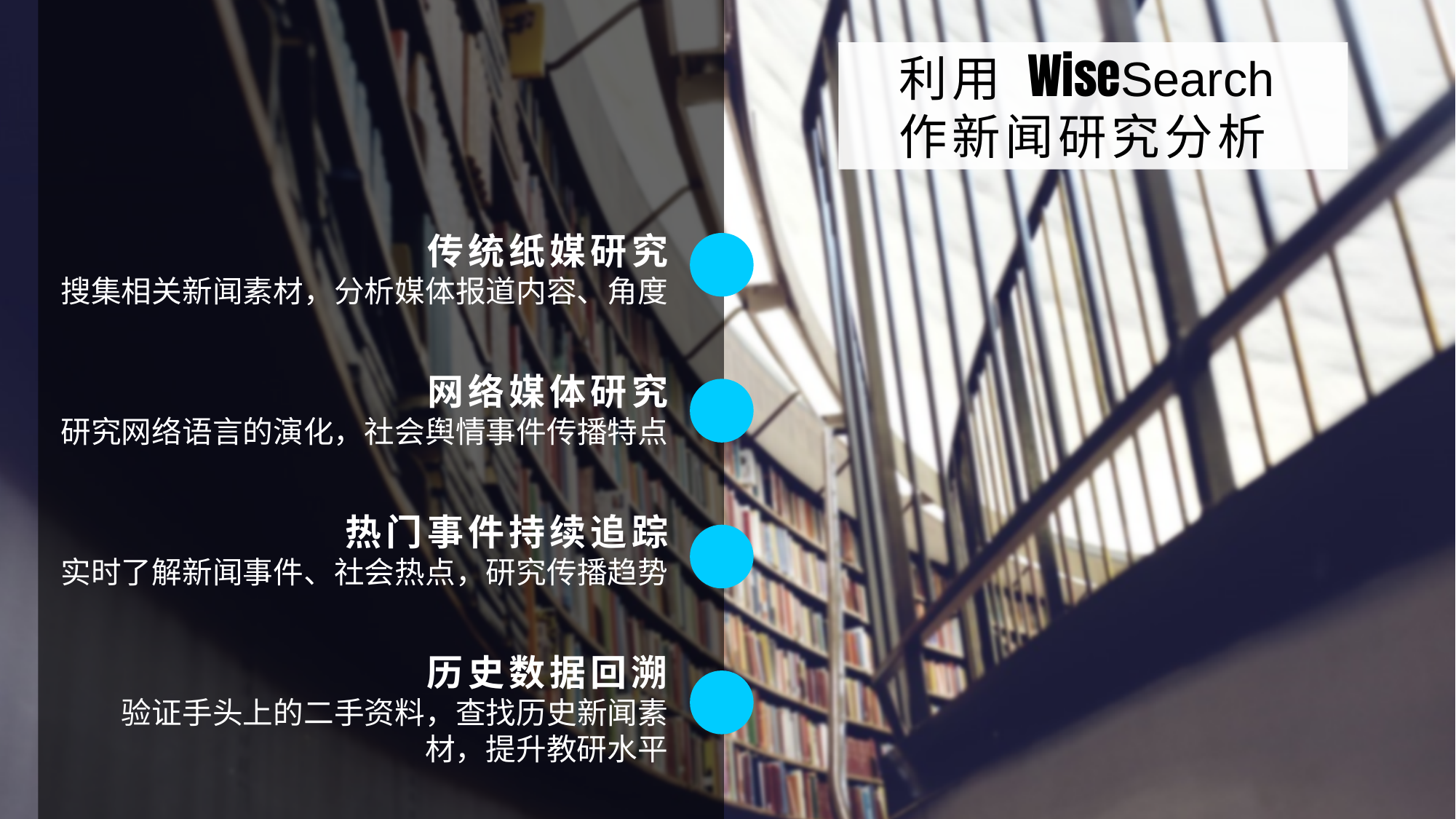

利用 WiseSearch
作新闻研究分析
传统纸媒研究
搜集相关新闻素材，分析媒体报道内容、角度

网络媒体研究
研究网络语言的演化，社会舆情事件传播特点

热门事件持续追踪
实时了解新闻事件、社会热点，研究传播趋势

历史数据回溯
验证手头上的二手资料，查找历史新闻素材，提升教研水平